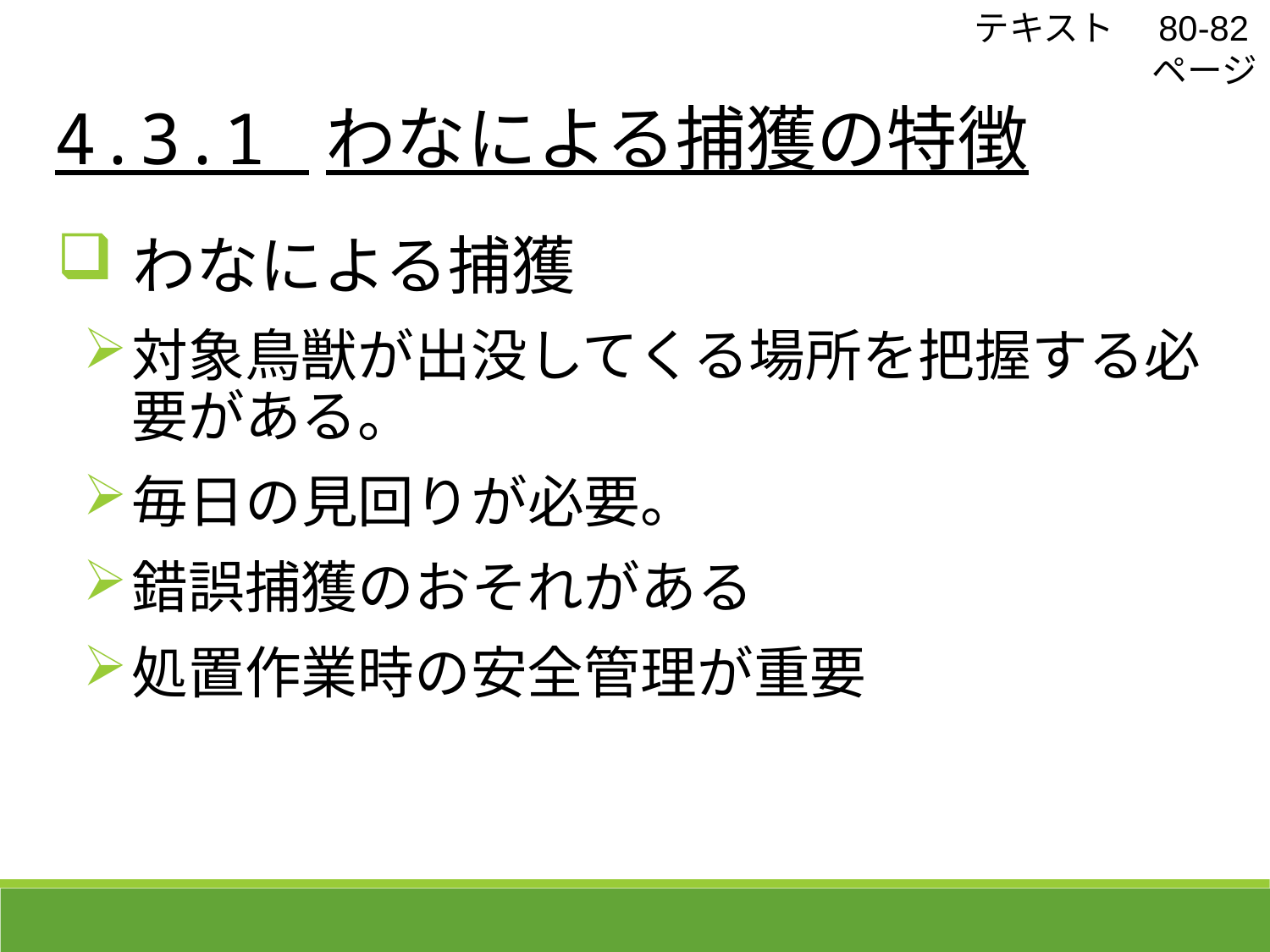

テキスト　80-82ページ
 4.3.1 わなによる捕獲の特徴
わなによる捕獲
対象鳥獣が出没してくる場所を把握する必要がある。
毎日の見回りが必要。
錯誤捕獲のおそれがある
処置作業時の安全管理が重要